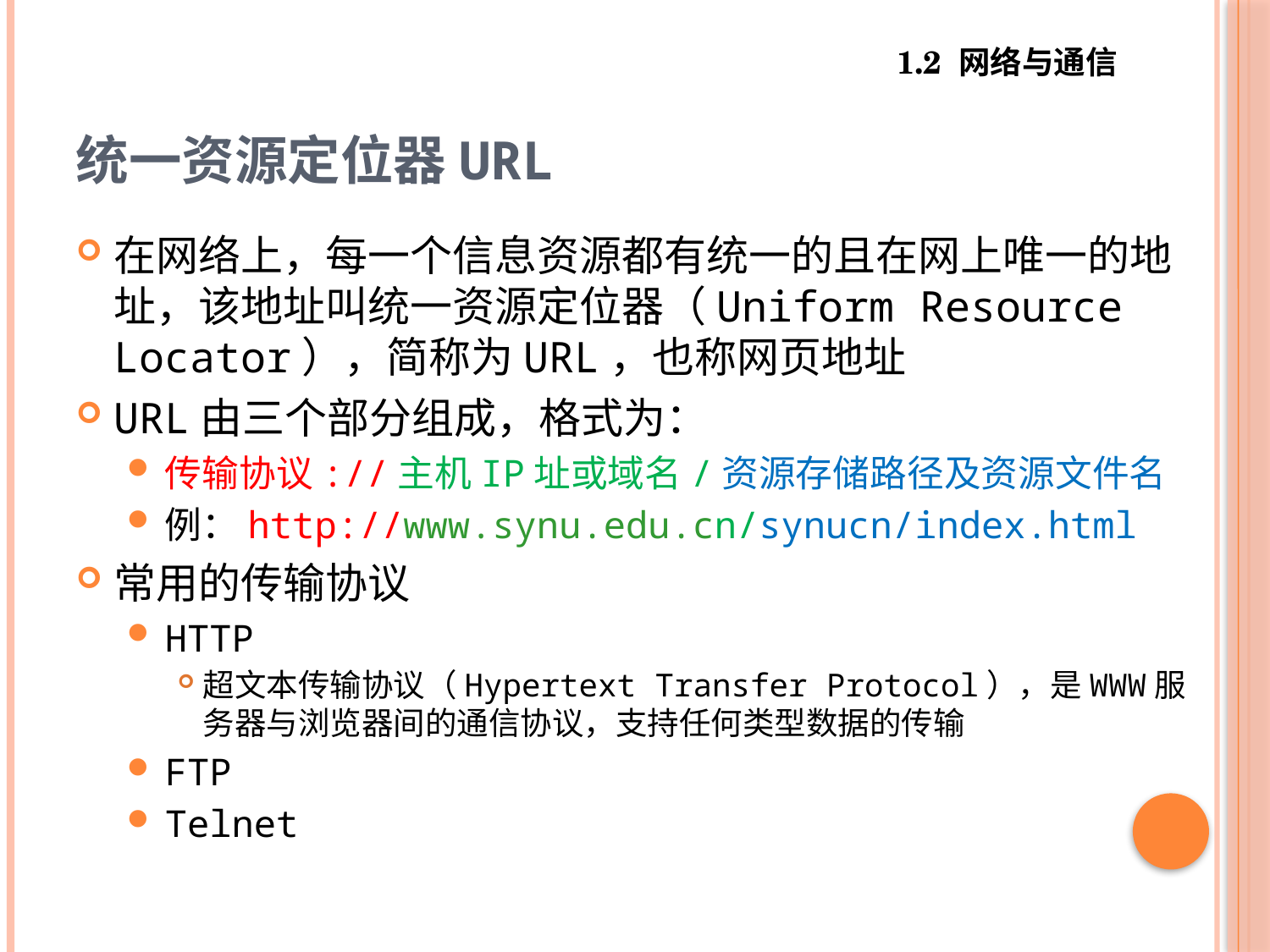

1.2 网络与通信
# 统一资源定位器URL
在网络上，每一个信息资源都有统一的且在网上唯一的地址，该地址叫统一资源定位器（Uniform Resource Locator），简称为URL，也称网页地址
URL由三个部分组成，格式为：
传输协议://主机IP址或域名/资源存储路径及资源文件名
例：http://www.synu.edu.cn/synucn/index.html
常用的传输协议
HTTP
超文本传输协议（Hypertext Transfer Protocol），是WWW服务器与浏览器间的通信协议，支持任何类型数据的传输
FTP
Telnet